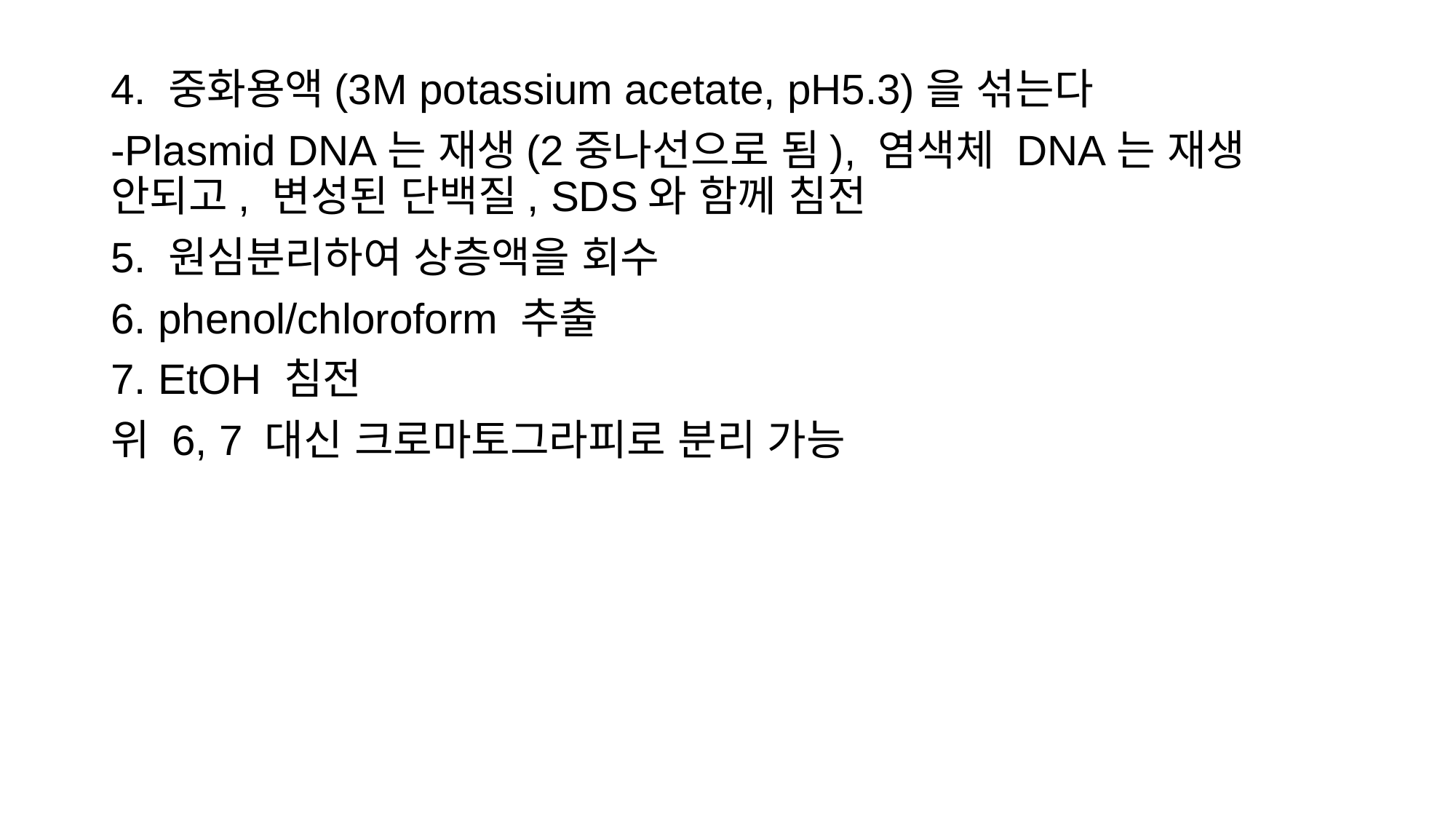

4. 중화용액(3M potassium acetate, pH5.3)을 섞는다
-Plasmid DNA는 재생(2중나선으로 됨), 염색체 DNA는 재생 안되고, 변성된 단백질, SDS와 함께 침전
5. 원심분리하여 상층액을 회수
6. phenol/chloroform 추출
7. EtOH 침전
위 6, 7 대신 크로마토그라피로 분리 가능